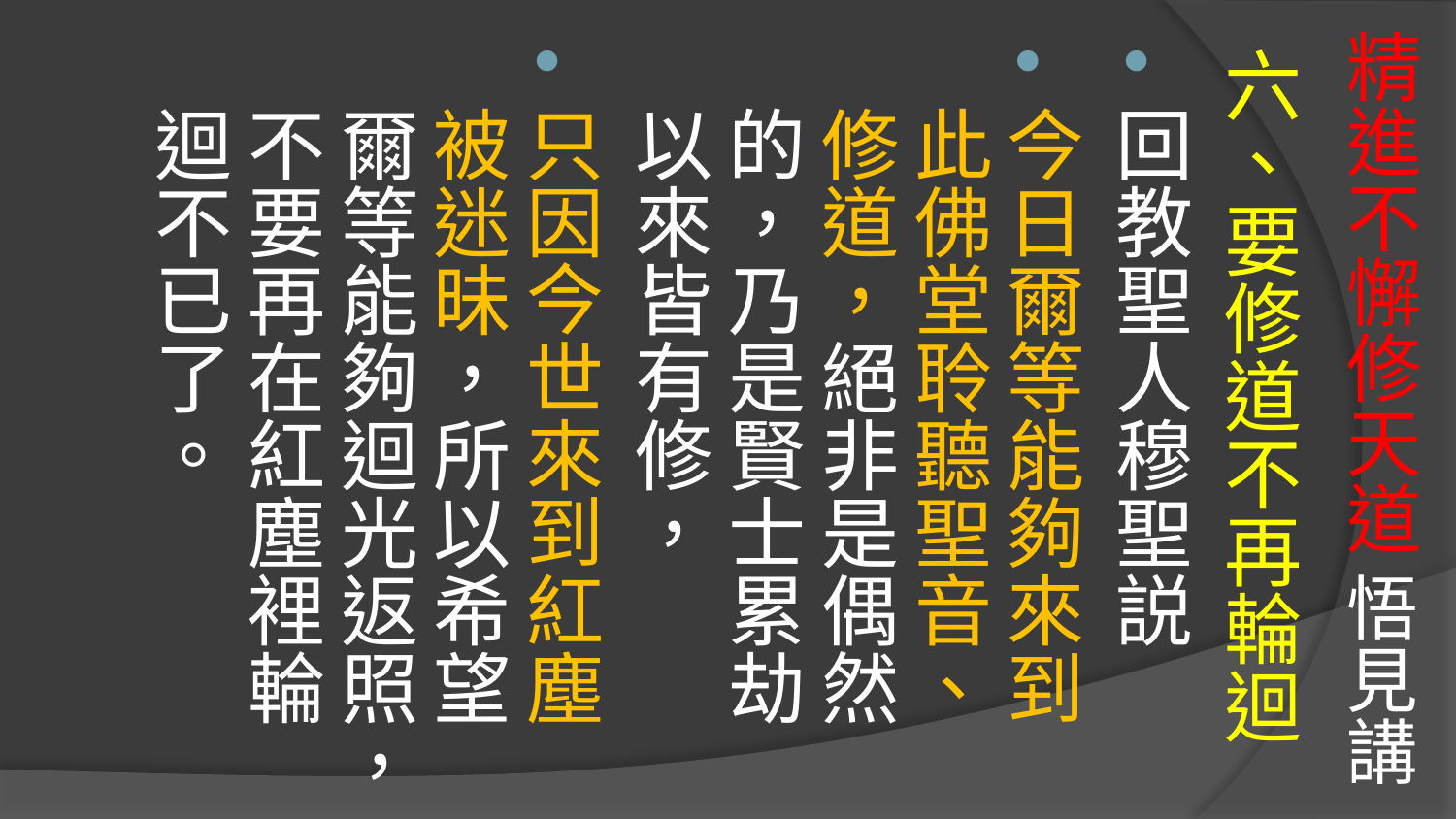

# 精進不懈修天道 悟見講
六、要修道不再輪迴
回教聖人穆聖説
今日爾等能夠來到此佛堂聆聽聖音、修道，絕非是偶然的，乃是賢士累劫以來皆有修，
只因今世來到紅塵被迷昧，所以希望爾等能夠迴光返照，不要再在紅塵裡輪迴不已了。